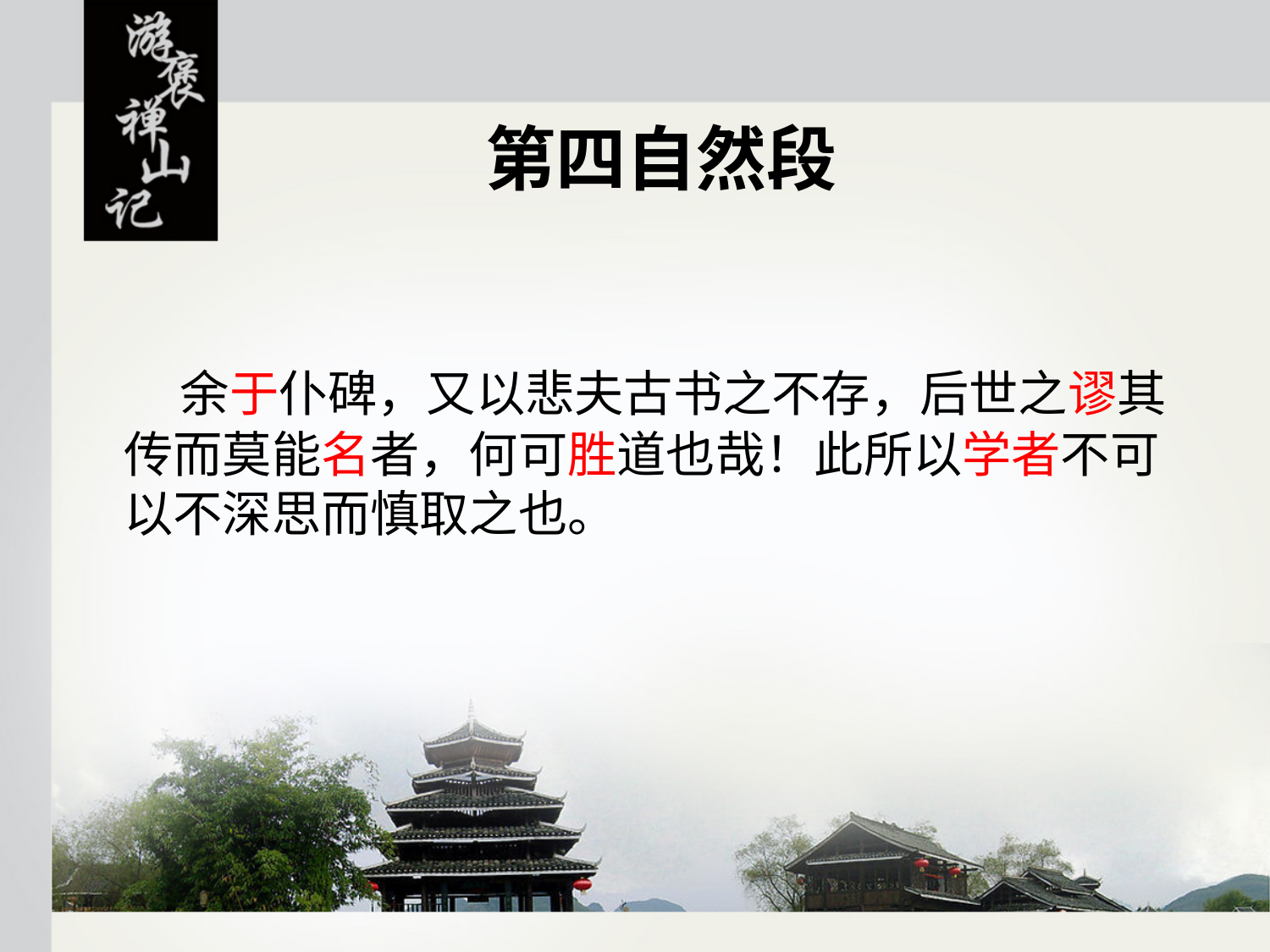

第四自然段
       余于仆碑，又以悲夫古书之不存，后世之谬其传而莫能名者，何可胜道也哉！此所以学者不可以不深思而慎取之也。